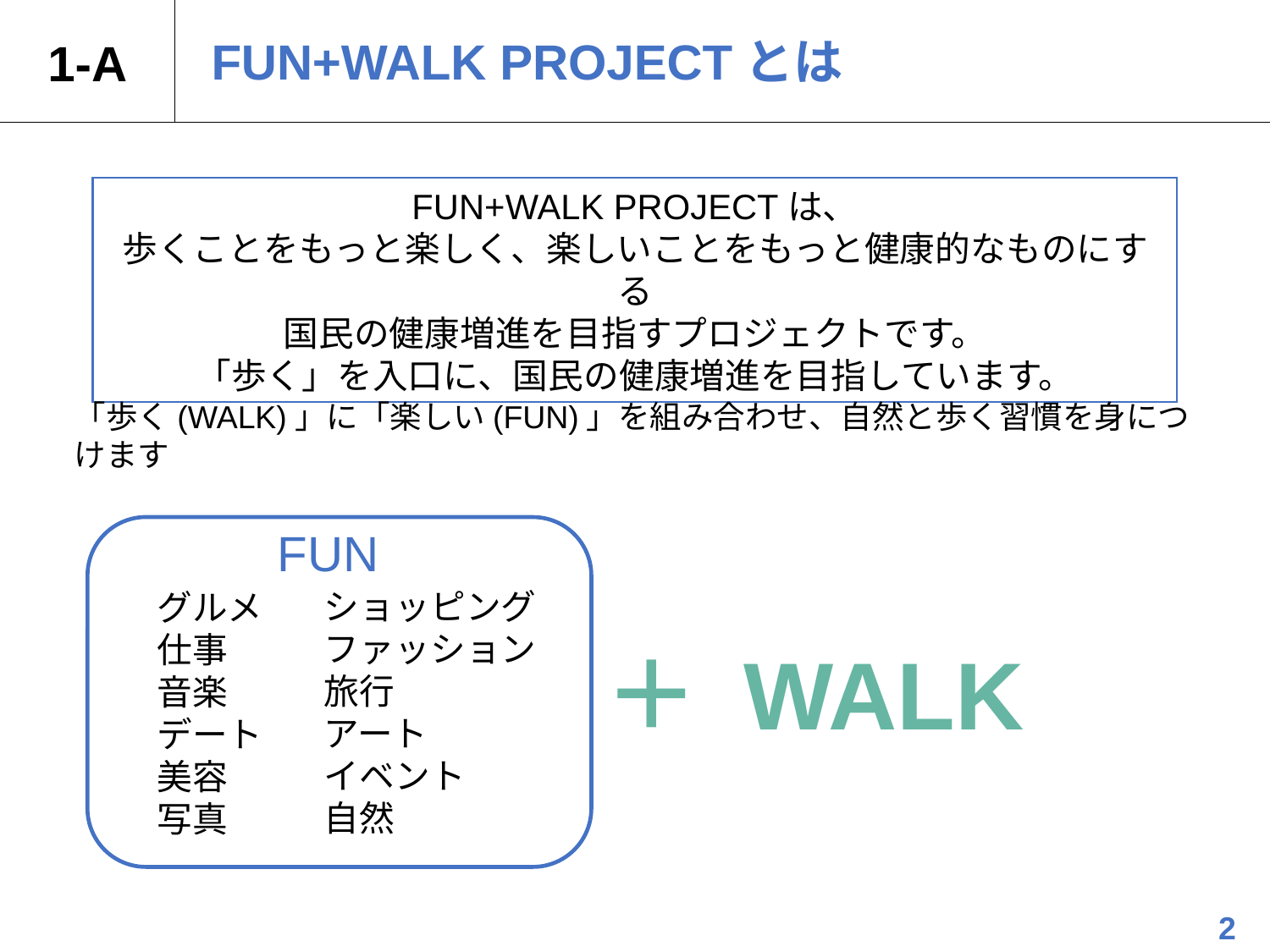

# 1-A
FUN+WALK PROJECTとは
FUN+WALK PROJECTは、
歩くことをもっと楽しく、楽しいことをもっと健康的なものにする
国民の健康増進を目指すプロジェクトです。
「歩く」を入口に、国民の健康増進を目指しています。
「歩く(WALK)」に「楽しい(FUN)」を組み合わせ、自然と歩く習慣を身につけます
FUN

ショッピング
ファッション
旅行
アート
イベント
自然
グルメ
仕事
音楽
デート
美容
写真
＋ WALK
2